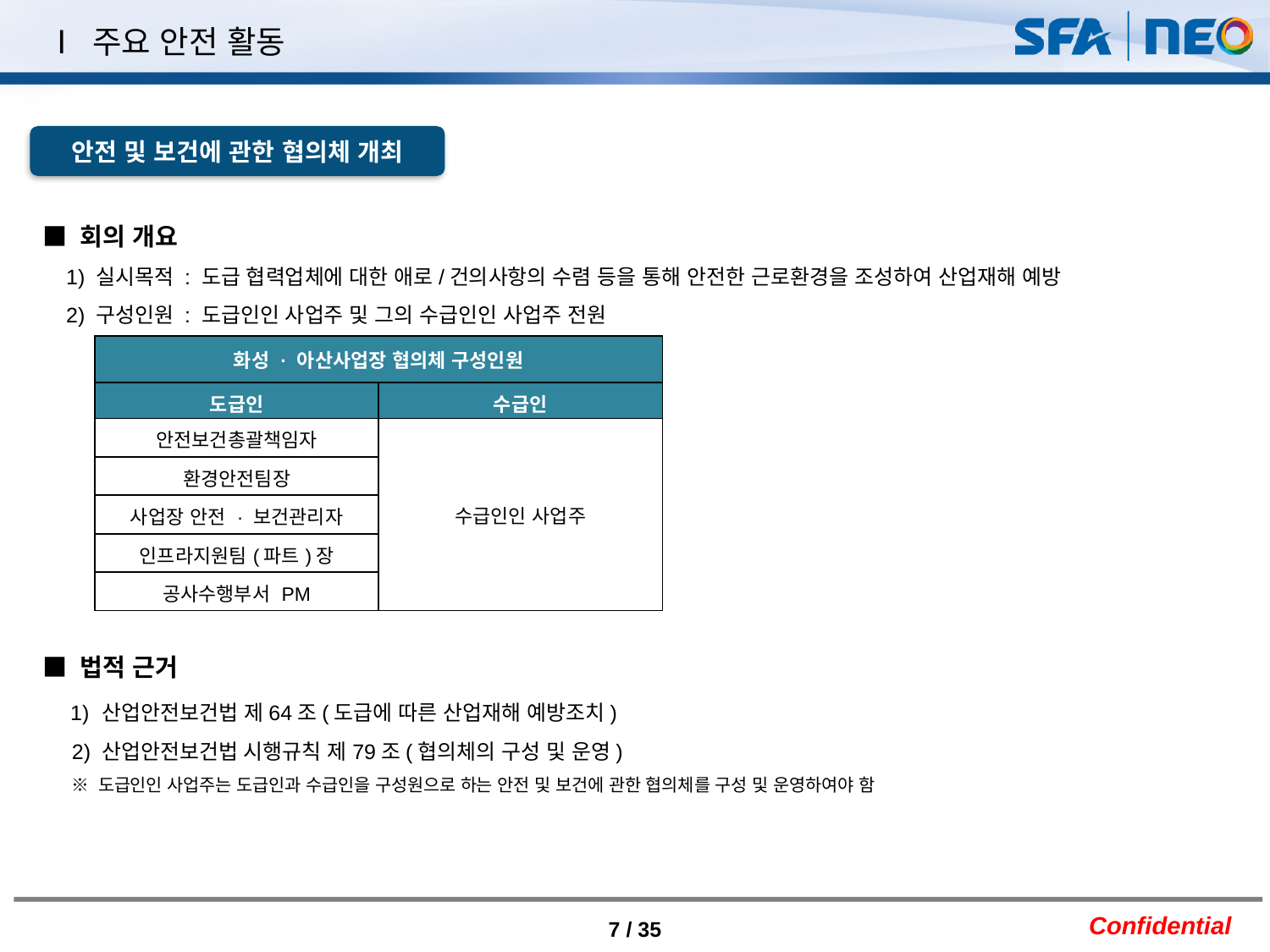

Ⅰ 주요 안전 활동
안전 및 보건에 관한 협의체 개최
■ 회의 개요
    1) 실시목적 : 도급 협력업체에 대한 애로/건의사항의 수렴 등을 통해 안전한 근로환경을 조성하여 산업재해 예방
    2) 구성인원 : 도급인인 사업주 및 그의 수급인인 사업주 전원

■ 법적 근거
    1) 산업안전보건법 제64조(도급에 따른 산업재해 예방조치)
     2) 산업안전보건법 시행규칙 제79조(협의체의 구성 및 운영)
      ※ 도급인인 사업주는 도급인과 수급인을 구성원으로 하는 안전 및 보건에 관한 협의체를 구성 및 운영하여야 함
| 화성 · 아산사업장 협의체 구성인원 |  |
| --- | --- |
| 도급인 | 수급인 |
| 안전보건총괄책임자 | 수급인인 사업주 |
| 환경안전팀장 |  |
| 사업장 안전 · 보건관리자 |  |
| 인프라지원팀(파트)장 |  |
| 공사수행부서 PM |  |